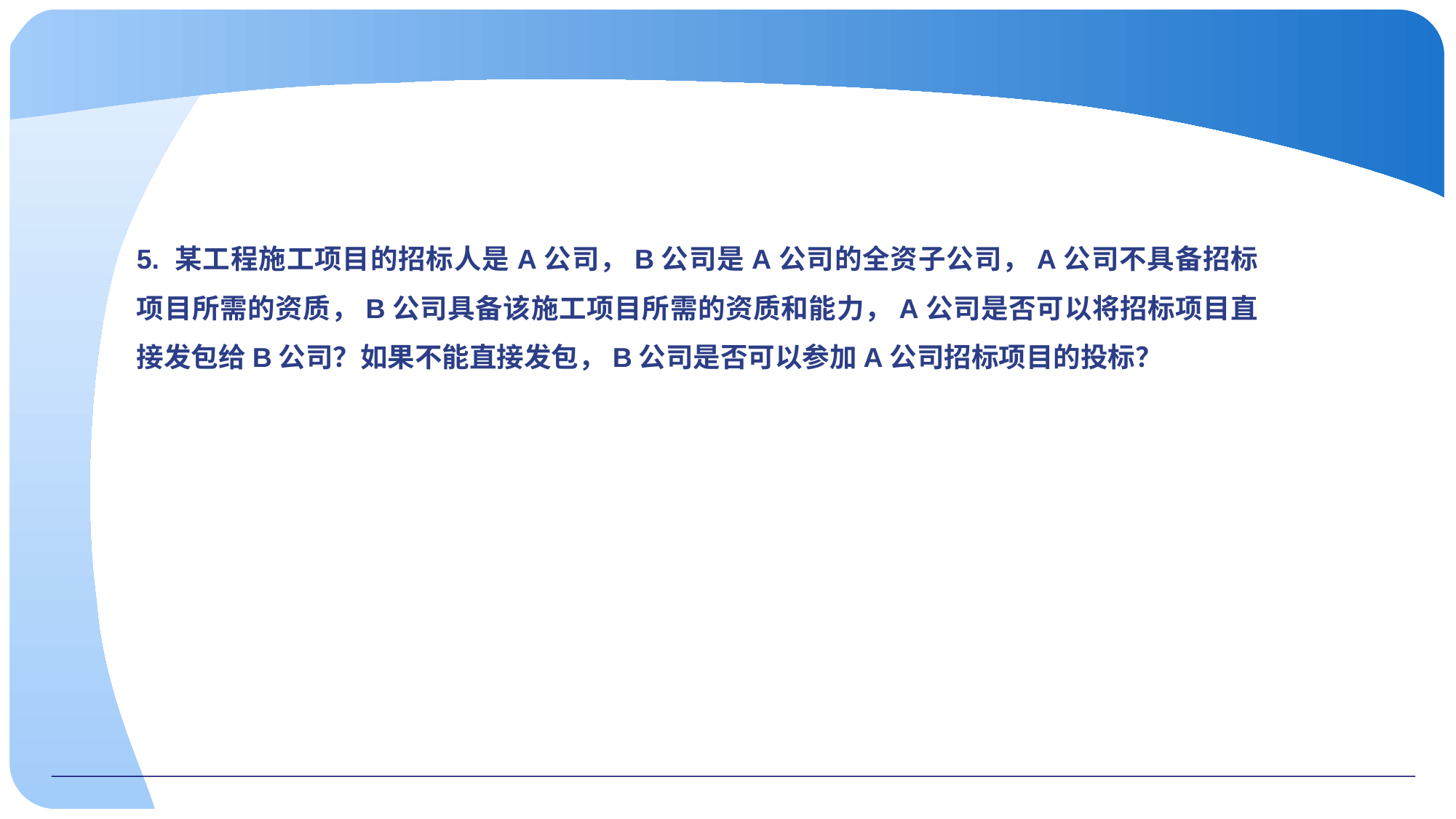

5. 某工程施工项目的招标人是A公司，B公司是A公司的全资子公司，A公司不具备招标项目所需的资质，B公司具备该施工项目所需的资质和能力，A公司是否可以将招标项目直接发包给B公司？如果不能直接发包，B公司是否可以参加A公司招标项目的投标？